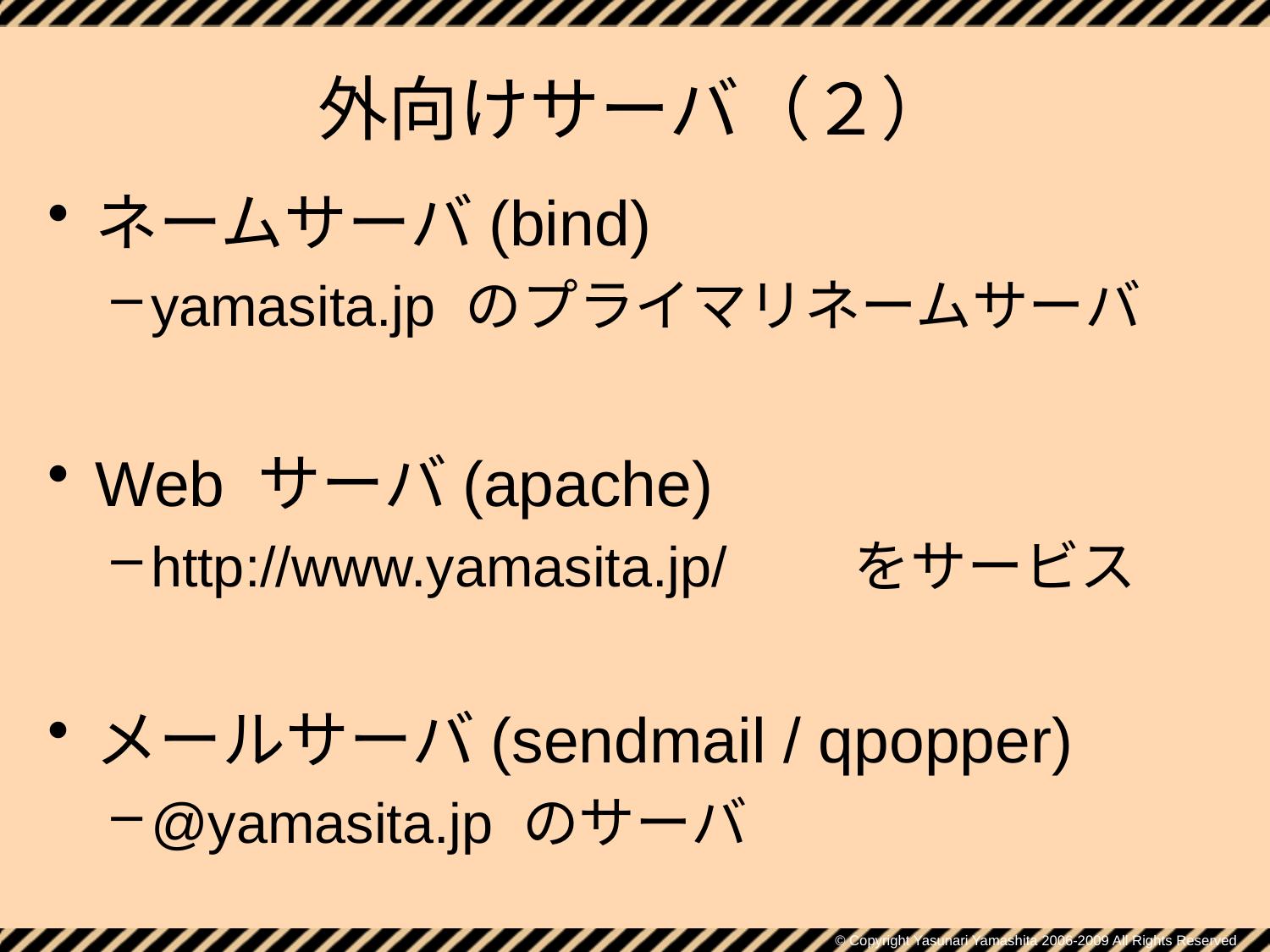

# 外向けサーバ（２）
ネームサーバ(bind)
yamasita.jp のプライマリネームサーバ

Web サーバ(apache)
http://www.yamasita.jp/　　をサービス

メールサーバ(sendmail / qpopper)
@yamasita.jp のサーバ